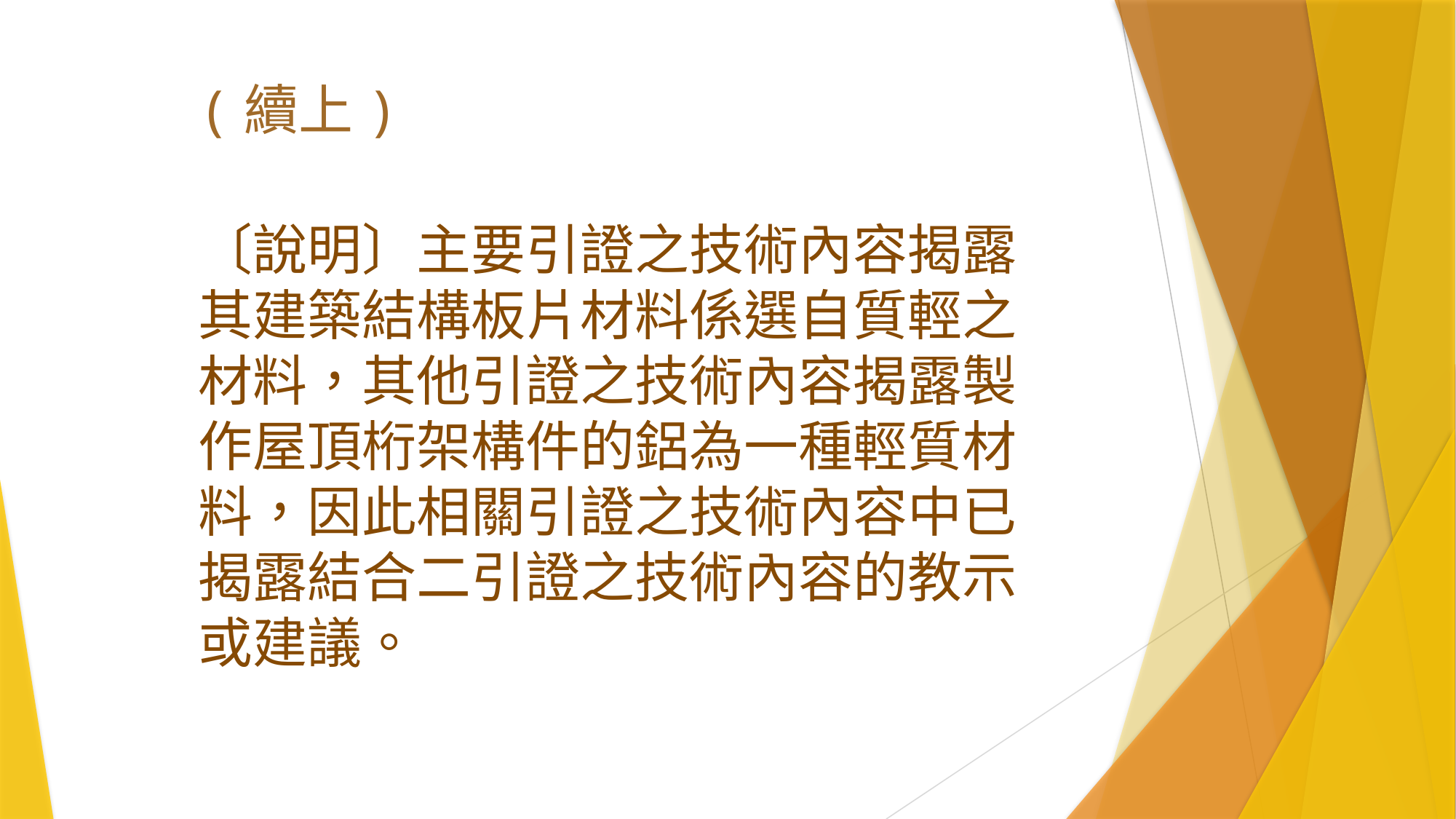

(續上)
〔說明〕主要引證之技術內容揭露其建築結構板片材料係選自質輕之材料，其他引證之技術內容揭露製作屋頂桁架構件的鋁為一種輕質材料，因此相關引證之技術內容中已揭露結合二引證之技術內容的教示或建議。